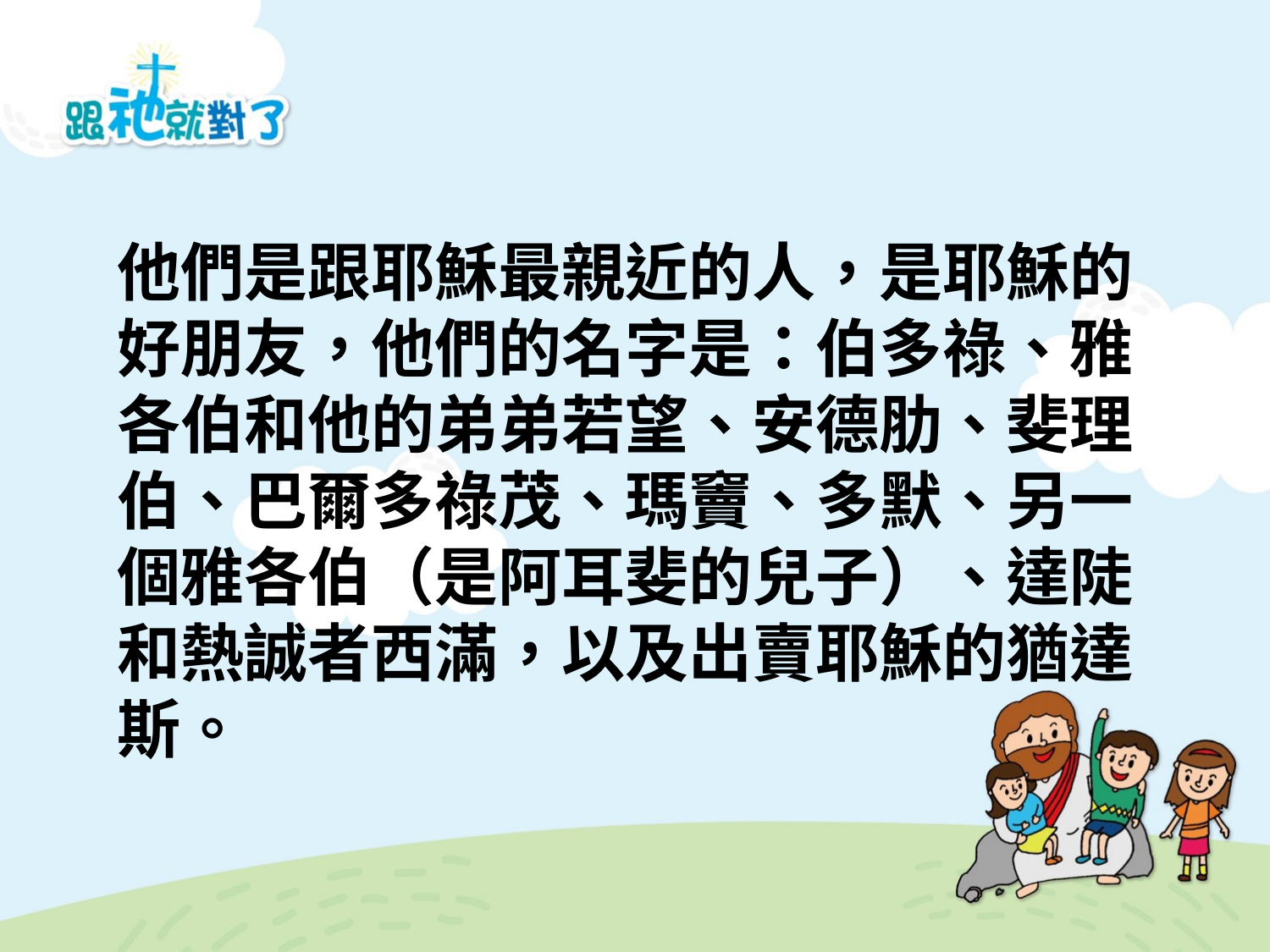

他們是跟耶穌最親近的人，是耶穌的好朋友，他們的名字是：伯多祿、雅各伯和他的弟弟若望、安德肋、斐理伯、巴爾多祿茂、瑪竇、多默、另一個雅各伯（是阿耳斐的兒子）、達陡和熱誠者西滿，以及出賣耶穌的猶達斯。